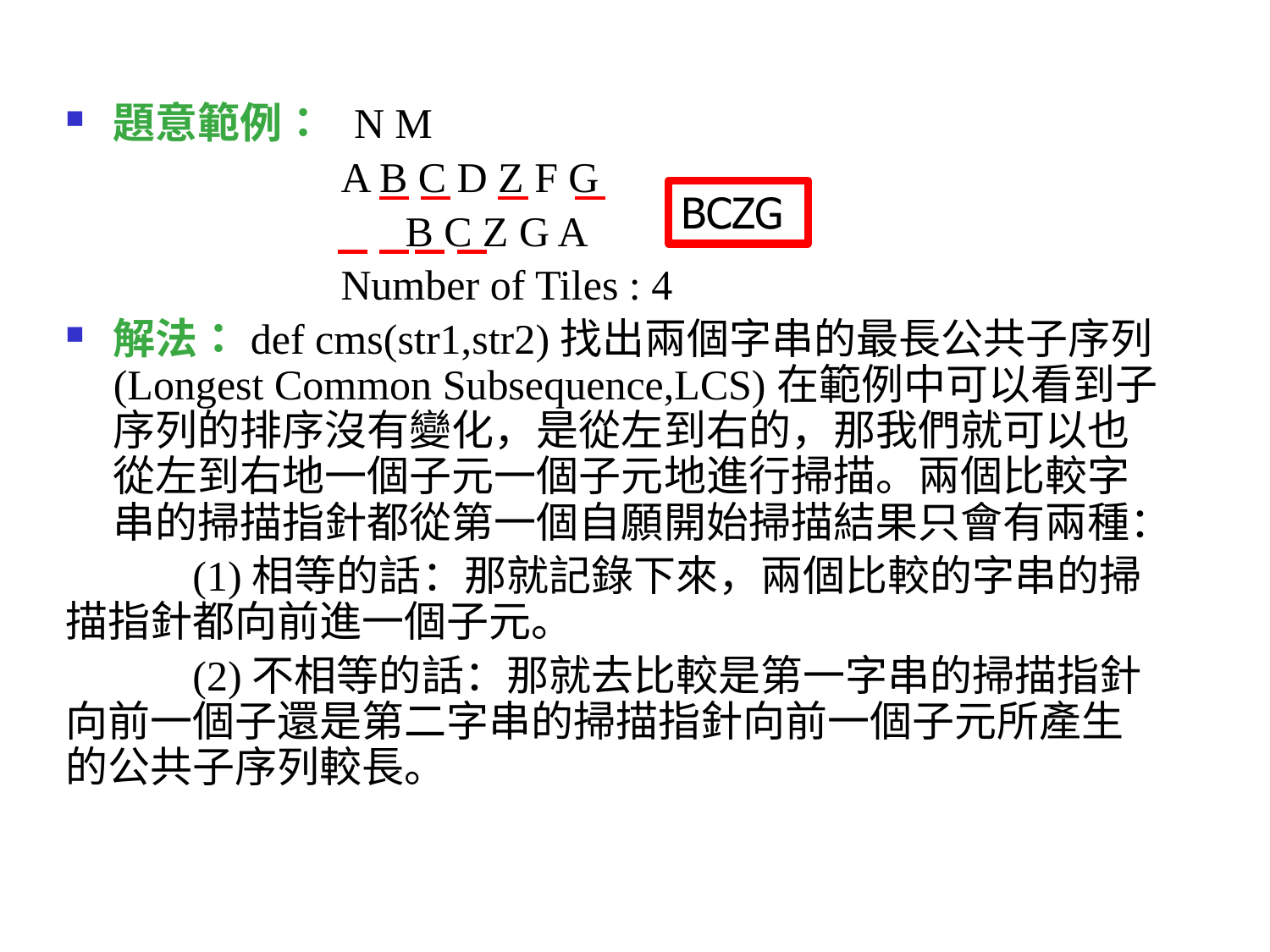

題意範例：  N M
		  A B C D Z F G
	                B C Z G A
		  Number of Tiles : 4
解法：def cms(str1,str2)找出兩個字串的最長公共子序列(Longest Common Subsequence,LCS)在範例中可以看到子序列的排序沒有變化，是從左到右的，那我們就可以也從左到右地一個子元一個子元地進行掃描。兩個比較字串的掃描指針都從第一個自願開始掃描結果只會有兩種：
	(1)相等的話：那就記錄下來，兩個比較的字串的掃描指針都向前進一個子元。
	(2)不相等的話：那就去比較是第一字串的掃描指針向前一個子還是第二字串的掃描指針向前一個子元所產生的公共子序列較長。

BCZG
2